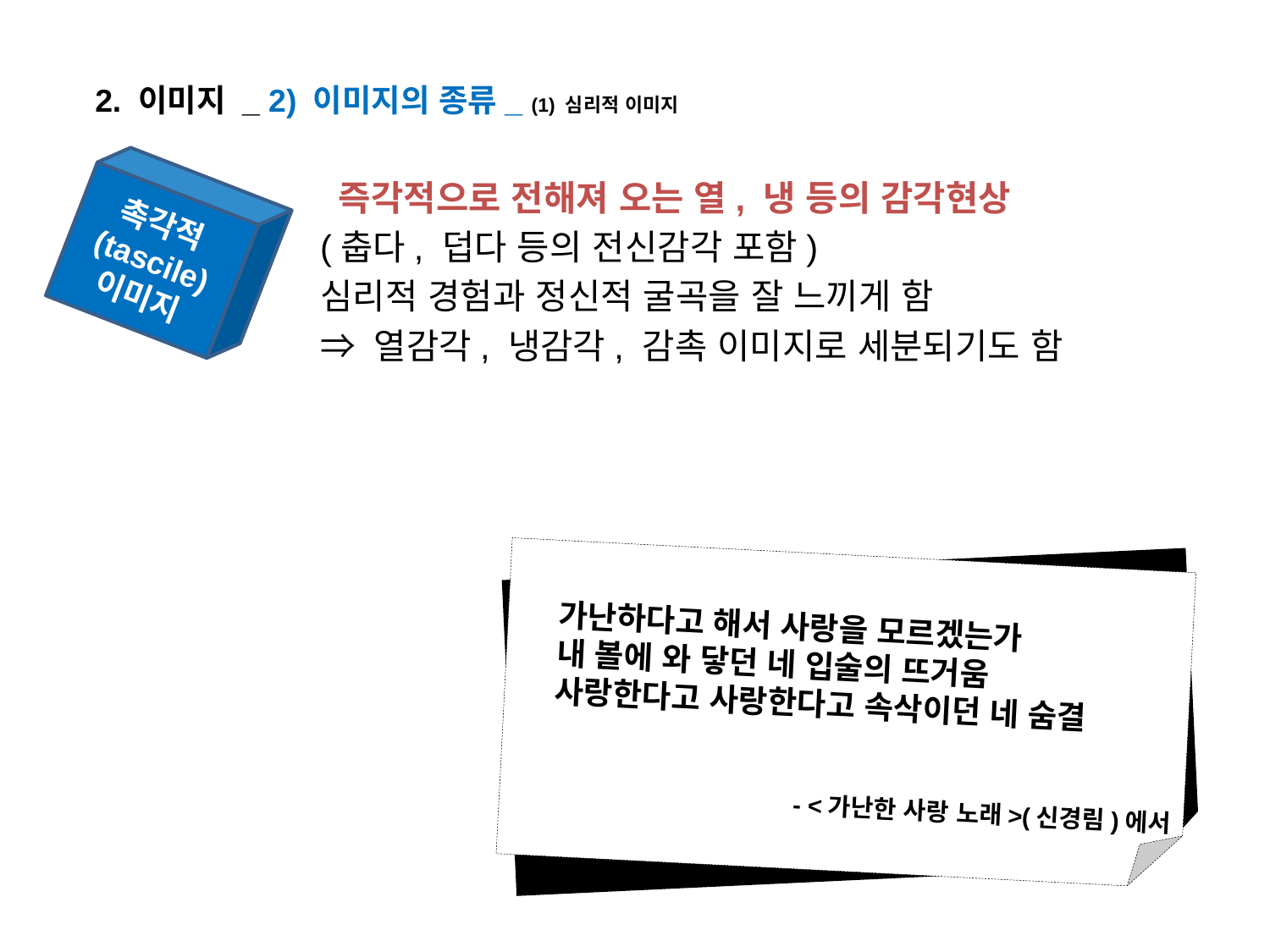

2. 이미지 _ 2) 이미지의 종류_ (1) 심리적 이미지
촉각적(tascile)
이미지
 즉각적으로 전해져 오는 열, 냉 등의 감각현상
(춥다, 덥다 등의 전신감각 포함)
심리적 경험과 정신적 굴곡을 잘 느끼게 함
⇒ 열감각, 냉감각, 감촉 이미지로 세분되기도 함

가난하다고 해서 사랑을 모르겠는가
내 볼에 와 닿던 네 입술의 뜨거움
사랑한다고 사랑한다고 속삭이던 네 숨결

- <가난한 사랑 노래>(신경림)에서